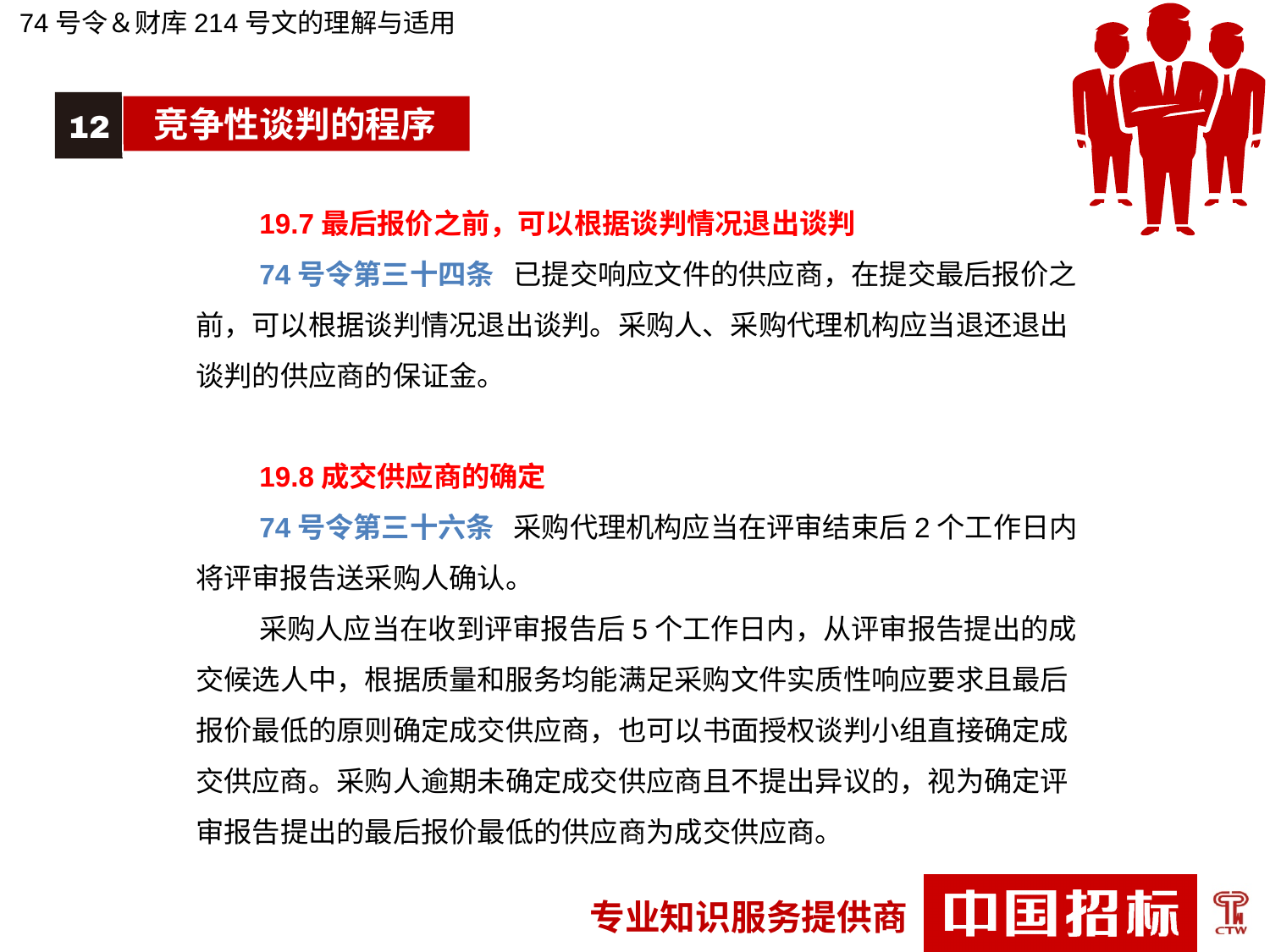

74号令＆财库214号文的理解与适用

12
竞争性谈判的程序
19.7最后报价之前，可以根据谈判情况退出谈判
74号令第三十四条   已提交响应文件的供应商，在提交最后报价之前，可以根据谈判情况退出谈判。采购人、采购代理机构应当退还退出谈判的供应商的保证金。

19.8成交供应商的确定
74号令第三十六条   采购代理机构应当在评审结束后2个工作日内将评审报告送采购人确认。
采购人应当在收到评审报告后5个工作日内，从评审报告提出的成交候选人中，根据质量和服务均能满足采购文件实质性响应要求且最后报价最低的原则确定成交供应商，也可以书面授权谈判小组直接确定成交供应商。采购人逾期未确定成交供应商且不提出异议的，视为确定评审报告提出的最后报价最低的供应商为成交供应商。